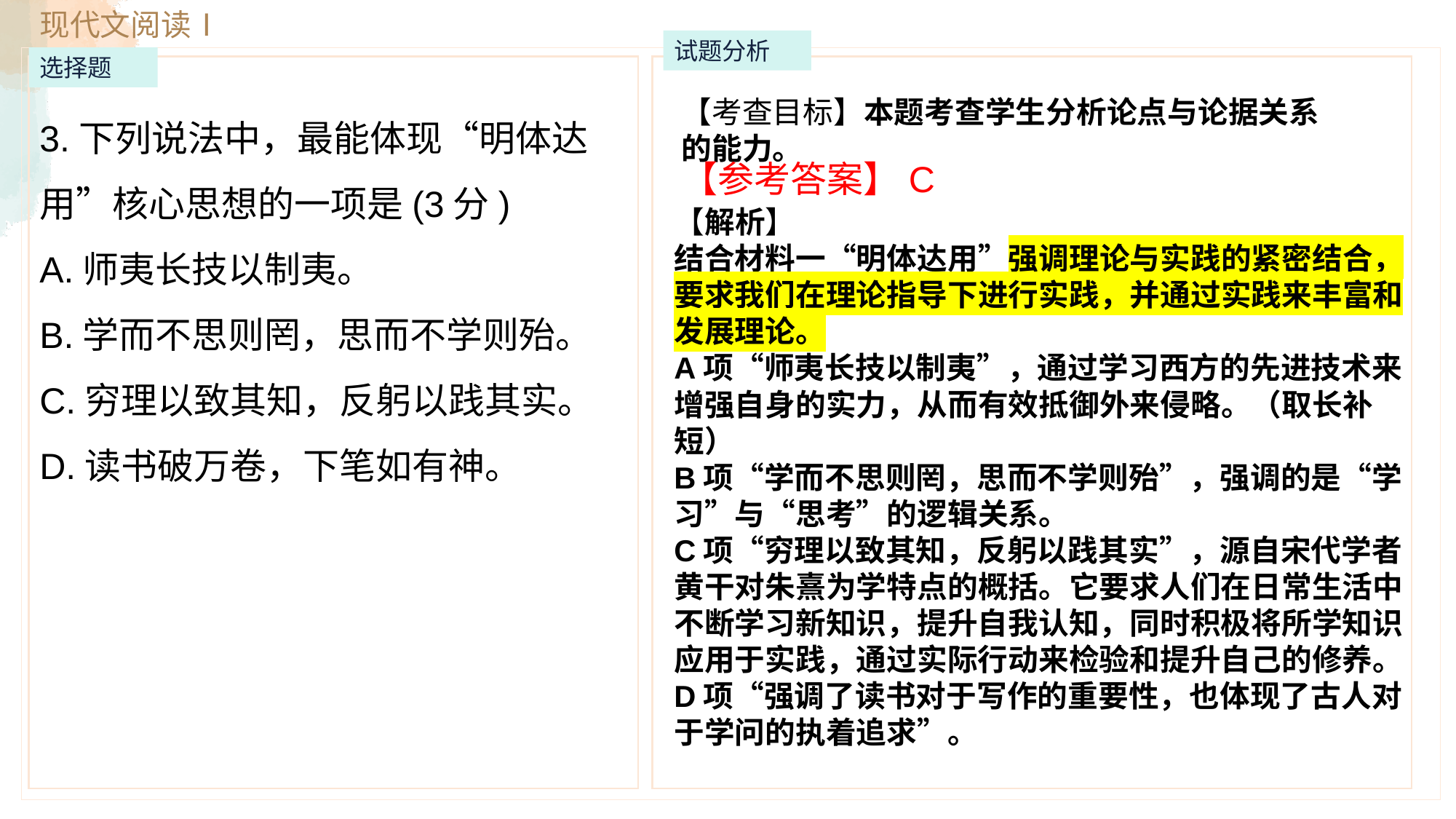

现代文阅读Ⅰ
试题分析

选择题

【考查目标】本题考查学生分析论点与论据关系的能力。
3.下列说法中，最能体现“明体达用”核心思想的一项是(3分)
A.师夷长技以制夷。
B.学而不思则罔，思而不学则殆。
C.穷理以致其知，反躬以践其实。
D.读书破万卷，下笔如有神。

【参考答案】C

【解析】
结合材料一“明体达用”强调理论与实践的紧密结合，要求我们在理论指导下进行实践，并通过实践来丰富和发展理论。
A项“师夷长技以制夷”，通过学习西方的先进技术来增强自身的实力，从而有效抵御外来侵略。（取长补短）
B项“学而不思则罔，思而不学则殆”，强调的是“学习”与“思考”的逻辑关系。
C项“穷理以致其知，反躬以践其实”，源自宋代学者黄干对朱熹为学特点的概括。它要求人们在日常生活中不断学习新知识，提升自我认知，同时积极将所学知识应用于实践，通过实际行动来检验和提升自己的修养。
D项“强调了读书对于写作的重要性，也体现了古人对于学问的执着追求”。

年度工作概述
您的内容打在这里，或者通过复制您的文本后，在此框中选择粘贴，并选择只保留文字，建议使用微软雅黑字体。您的内容打在这里，或者通过复制您的文本后，在此框中选择粘贴，并选择只保留文字，建议使用微软雅黑字体。